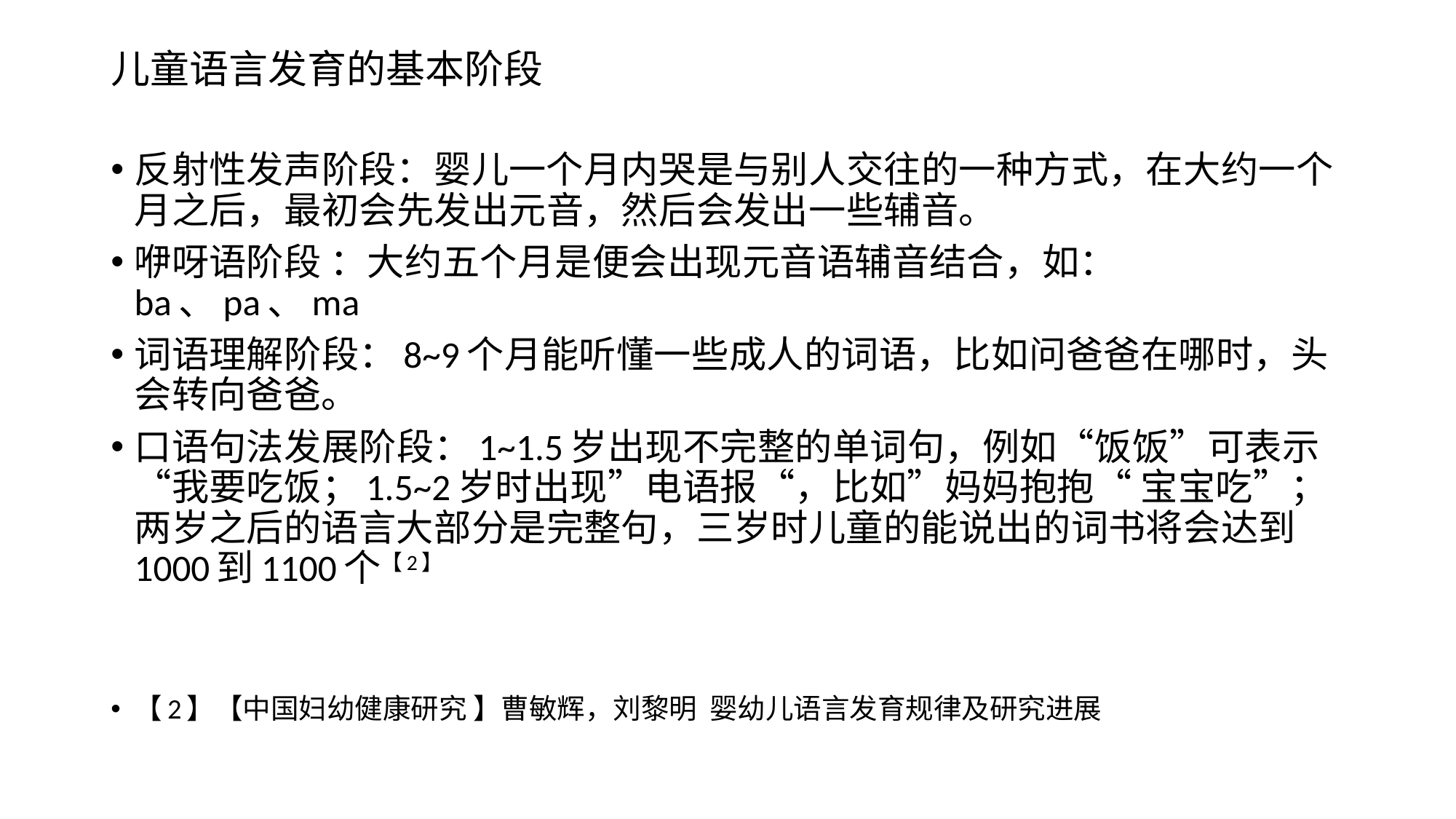

# 儿童语言发育的基本阶段
反射性发声阶段：婴儿一个月内哭是与别人交往的一种方式，在大约一个月之后，最初会先发出元音，然后会发出一些辅音。
咿呀语阶段 ：大约五个月是便会出现元音语辅音结合，如：ba、pa、ma
词语理解阶段：8~9个月能听懂一些成人的词语，比如问爸爸在哪时，头会转向爸爸。
口语句法发展阶段：1~1.5岁出现不完整的单词句，例如“饭饭”可表示“我要吃饭；1.5~2岁时出现”电语报“，比如”妈妈抱抱“ 宝宝吃”；两岁之后的语言大部分是完整句，三岁时儿童的能说出的词书将会达到1000到1100个【2】

【2】【中国妇幼健康研究 】曹敏辉，刘黎明  婴幼儿语言发育规律及研究进展